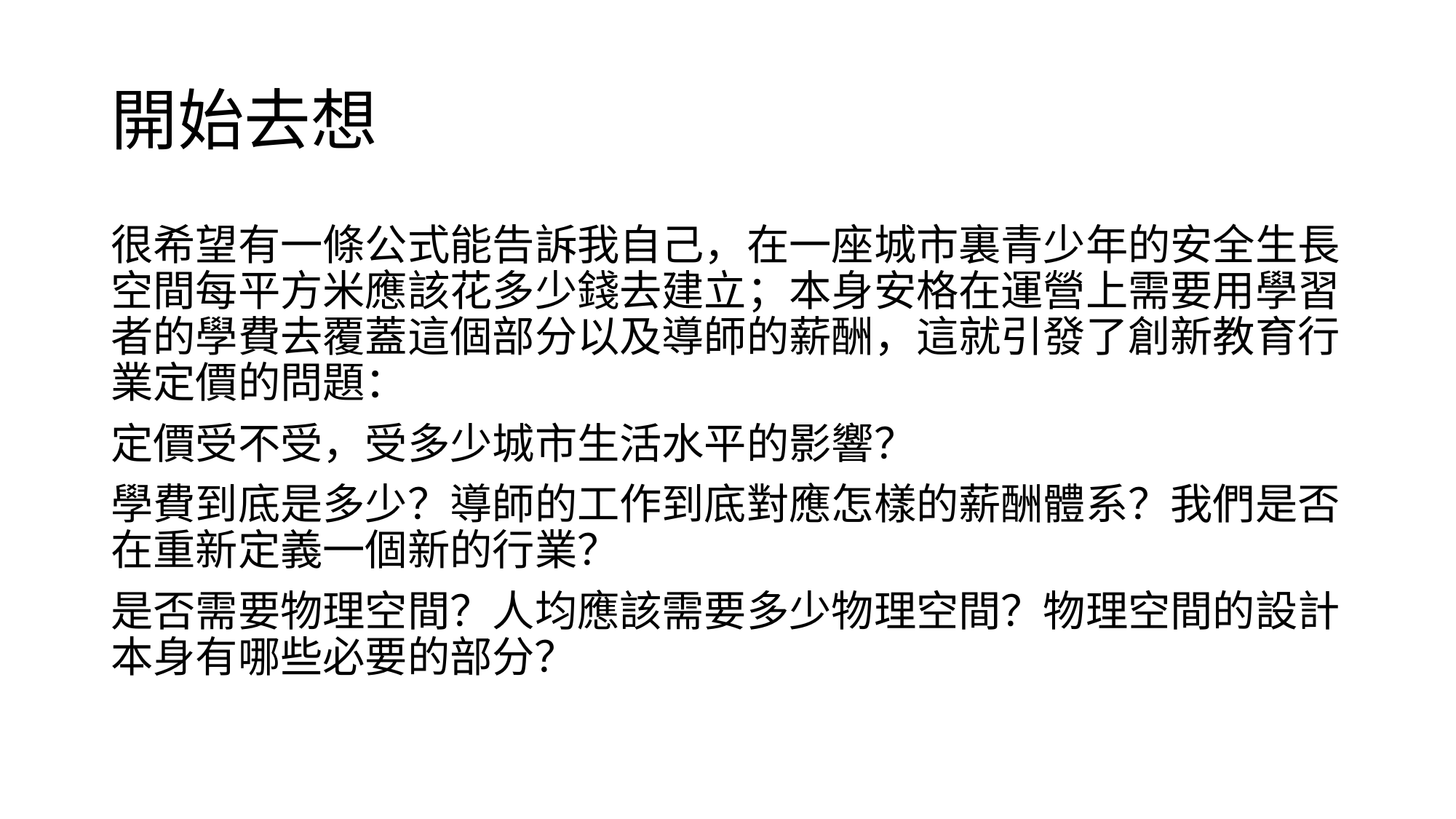

# 開始去想
很希望有一條公式能告訴我自己，在一座城市裏青少年的安全生長空間每平方米應該花多少錢去建立；本身安格在運營上需要用學習者的學費去覆蓋這個部分以及導師的薪酬，這就引發了創新教育行業定價的問題：
定價受不受，受多少城市生活水平的影響？
學費到底是多少？導師的工作到底對應怎樣的薪酬體系？我們是否在重新定義一個新的行業？
是否需要物理空間？人均應該需要多少物理空間？物理空間的設計本身有哪些必要的部分？